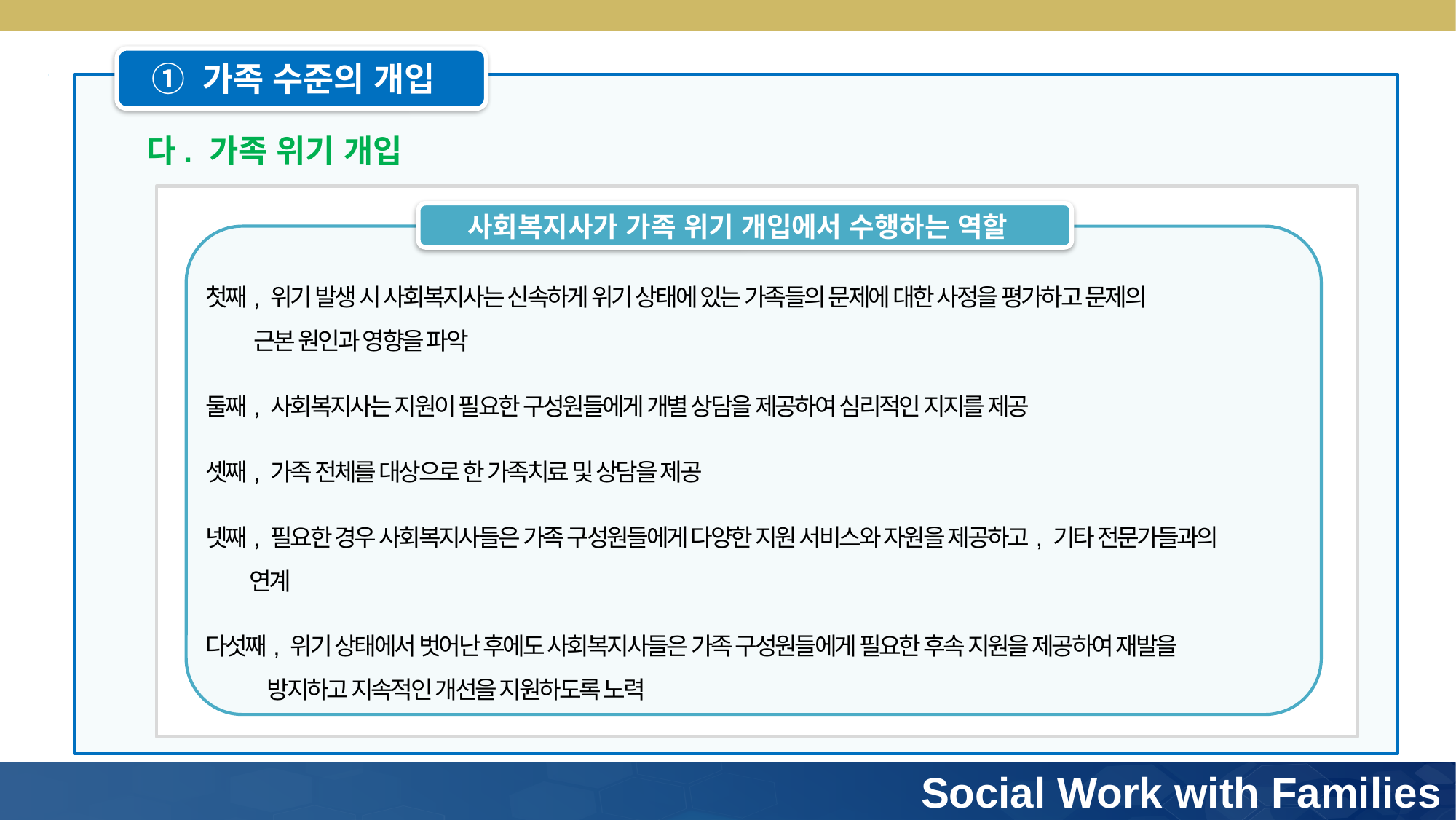

① 가족 수준의 개입

다. 가족 위기 개입

사회복지사가 가족 위기 개입에서 수행하는 역할

첫째, 위기 발생 시 사회복지사는 신속하게 위기 상태에 있는 가족들의 문제에 대한 사정을 평가하고 문제의
         근본 원인과 영향을 파악

둘째, 사회복지사는 지원이 필요한 구성원들에게 개별 상담을 제공하여 심리적인 지지를 제공

셋째, 가족 전체를 대상으로 한 가족치료 및 상담을 제공

넷째, 필요한 경우 사회복지사들은 가족 구성원들에게 다양한 지원 서비스와 자원을 제공하고, 기타 전문가들과의
        연계

다섯째, 위기 상태에서 벗어난 후에도 사회복지사들은 가족 구성원들에게 필요한 후속 지원을 제공하여 재발을
            방지하고 지속적인 개선을 지원하도록 노력